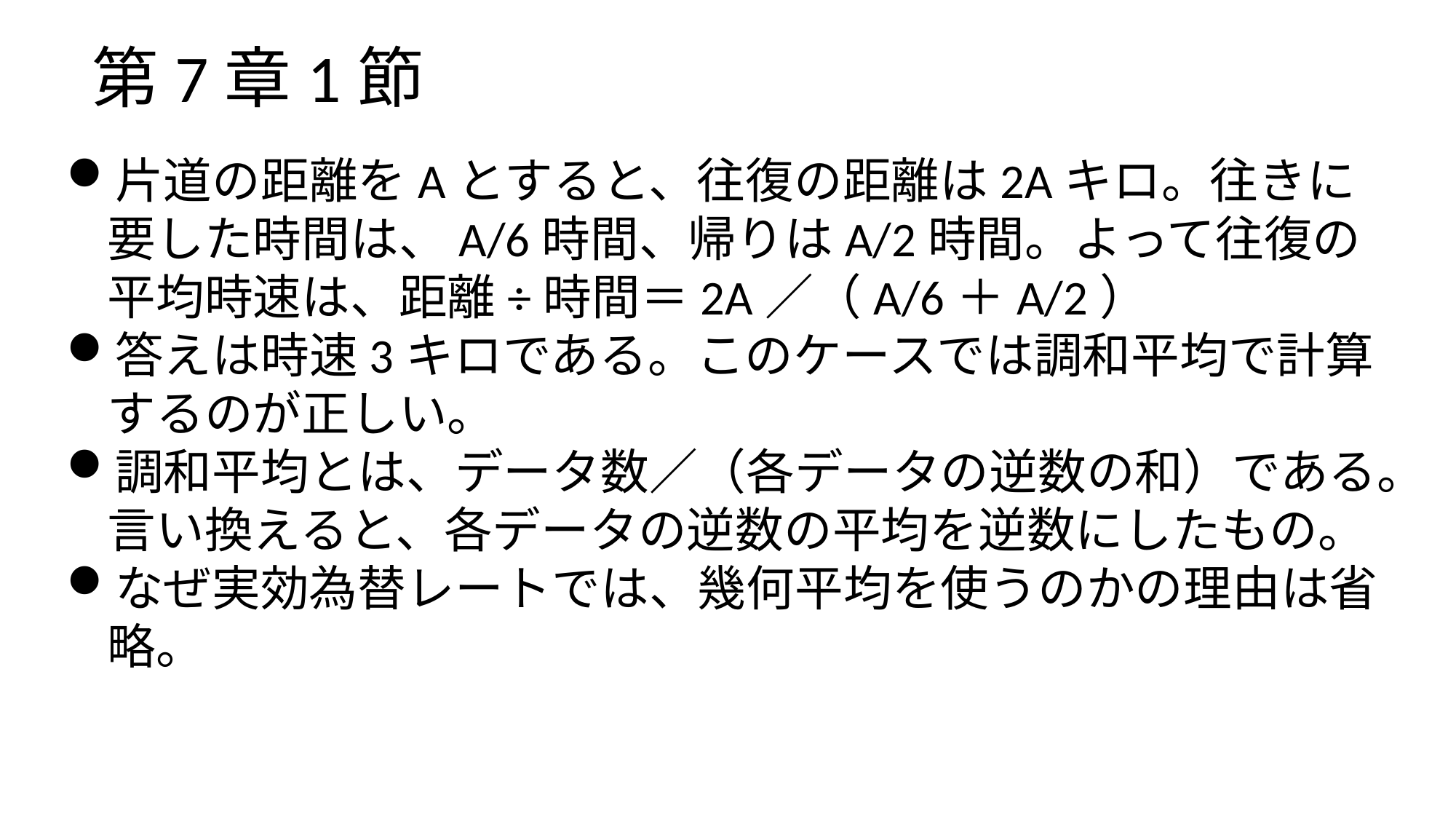

# 第7章1節

片道の距離をAとすると、往復の距離は2Aキロ。往きに要した時間は、A/6時間、帰りはA/2時間。よって往復の平均時速は、距離÷時間＝2A／（A/6＋A/2）
答えは時速3キロである。このケースでは調和平均で計算するのが正しい。
調和平均とは、データ数／（各データの逆数の和）である。言い換えると、各データの逆数の平均を逆数にしたもの。
なぜ実効為替レートでは、幾何平均を使うのかの理由は省略。